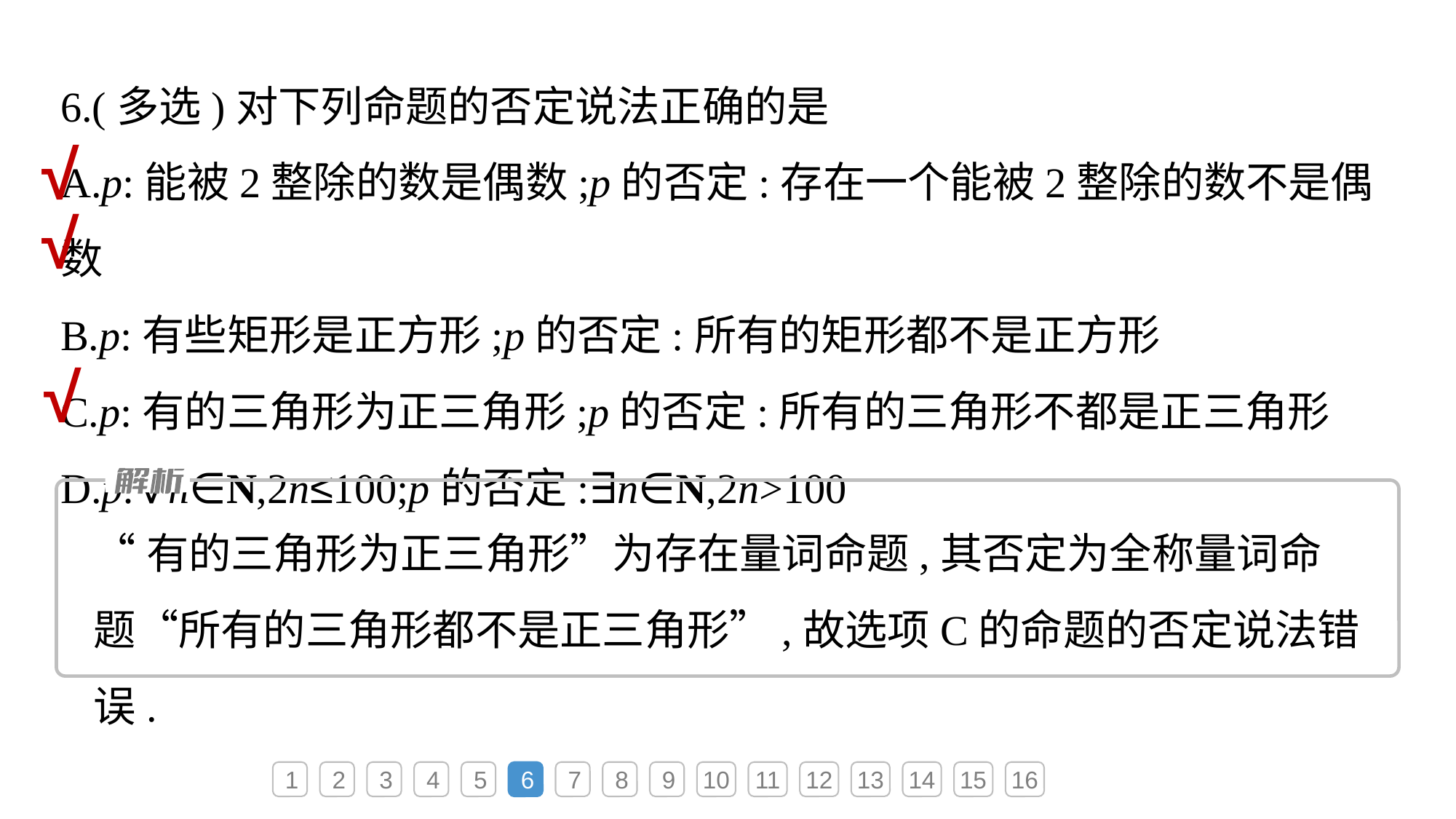

6.(多选)对下列命题的否定说法正确的是
A.p:能被2整除的数是偶数;p的否定:存在一个能被2整除的数不是偶数
B.p:有些矩形是正方形;p的否定:所有的矩形都不是正方形
C.p:有的三角形为正三角形;p的否定:所有的三角形不都是正三角形
D.p:∀n∈N,2n≤100;p的否定:∃n∈N,2n>100
√
√
√

“有的三角形为正三角形”为存在量词命题,其否定为全称量词命题“所有的三角形都不是正三角形”,故选项C的命题的否定说法错误.
1
2
3
4
5
6
7
8
9
10
11
12
13
14
15
16